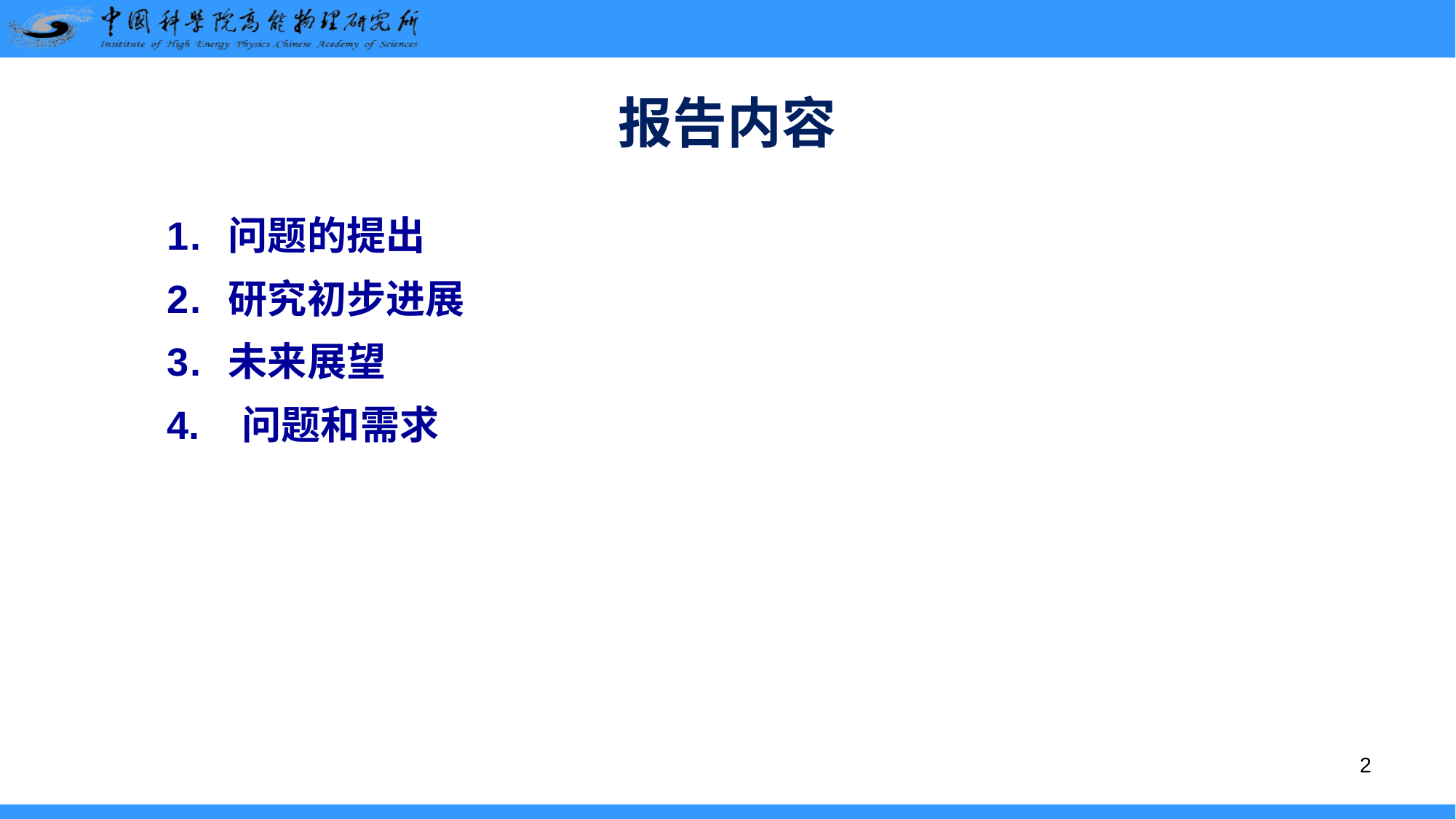

# 报告内容
问题的提出
研究初步进展
未来展望
4.   问题和需求
2